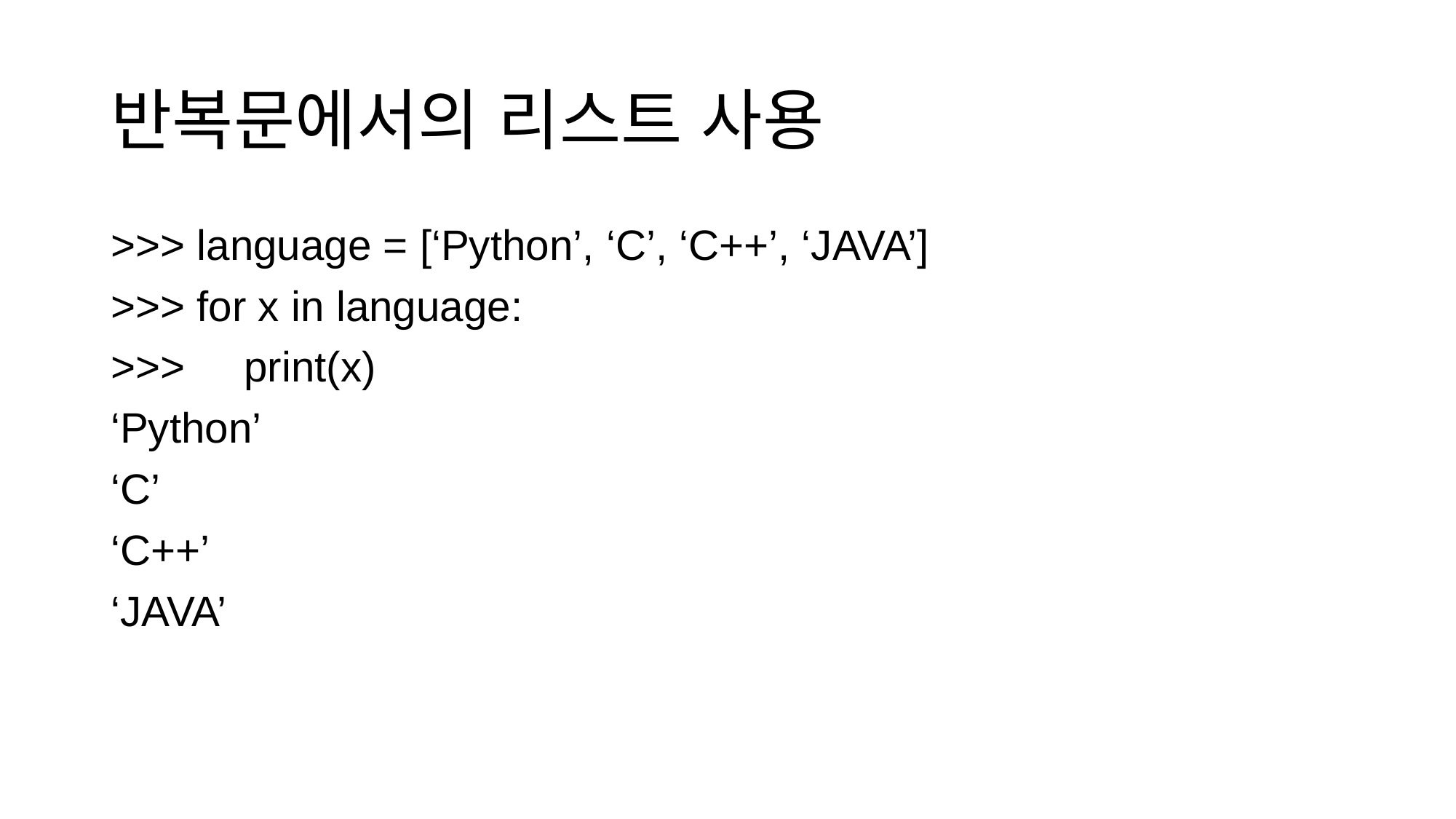

# 반복문에서의 리스트 사용
>>> language = [‘Python’, ‘C’, ‘C++’, ‘JAVA’]
>>> for x in language:
>>>     print(x)
‘Python’
‘C’
‘C++’
‘JAVA’